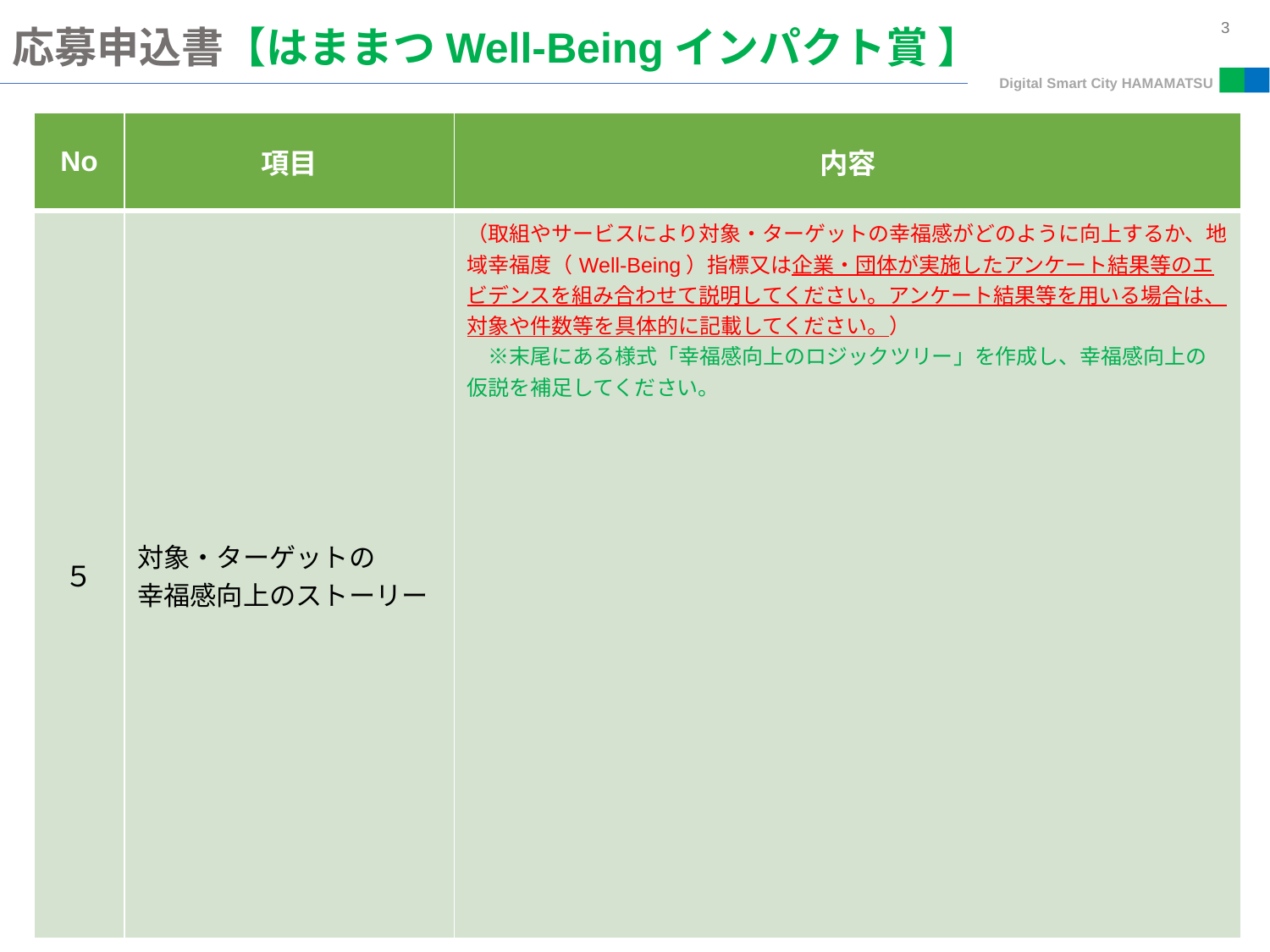

応募申込書【はままつWell-Beingインパクト賞 】
| No | 項目 | 内容 |
| --- | --- | --- |
| ５ | 対象・ターゲットの 幸福感向上のストーリー | （取組やサービスにより対象・ターゲットの幸福感がどのように向上するか、地域幸福度（Well-Being）指標又は企業・団体が実施したアンケート結果等のエビデンスを組み合わせて説明してください。アンケート結果等を用いる場合は、対象や件数等を具体的に記載してください。） 　※末尾にある様式「幸福感向上のロジックツリー」を作成し、幸福感向上の仮説を補足してください。 |